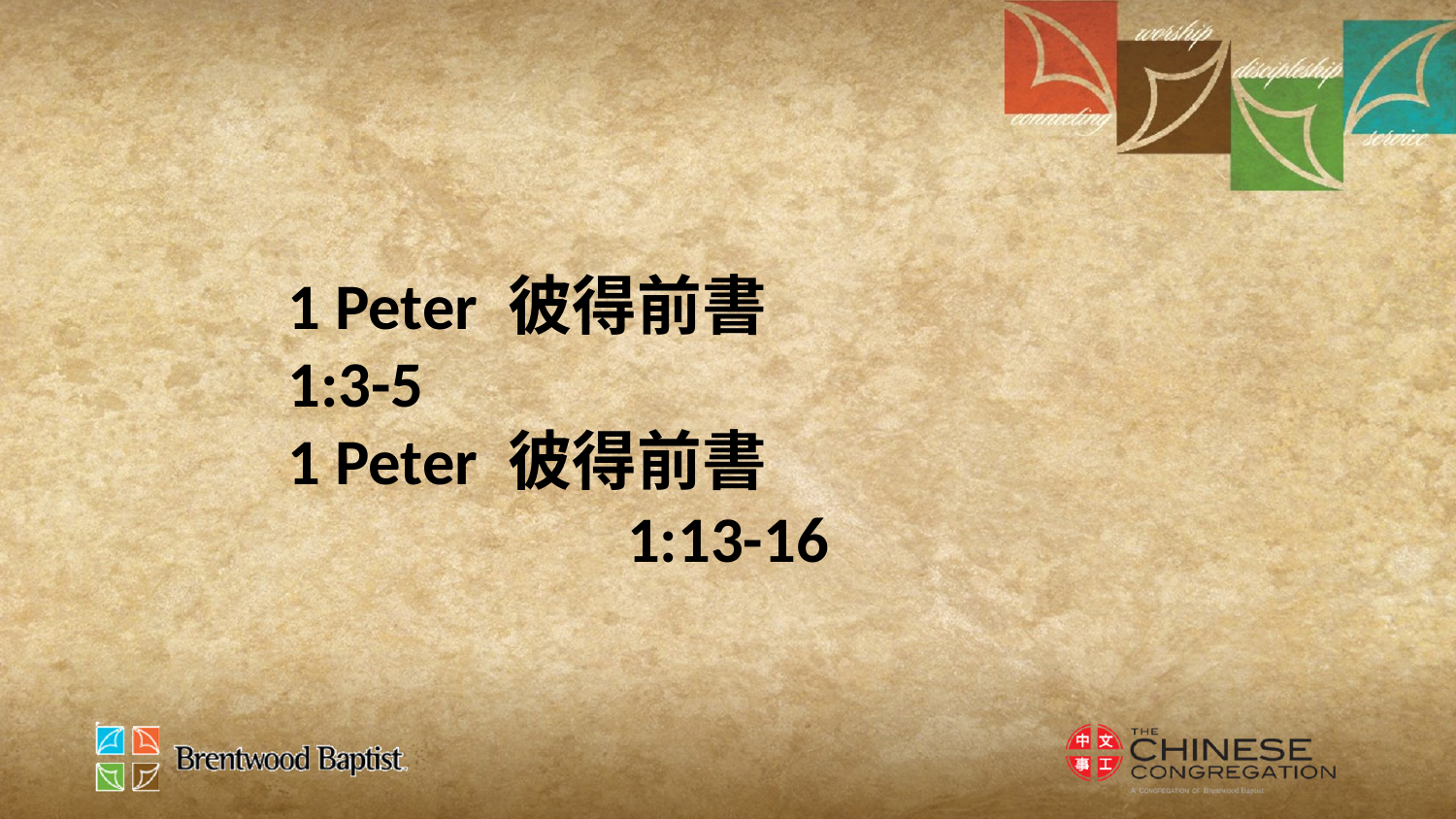

1 Peter 彼得前書
1:3-5
1 Peter 彼得前書
1:13-16